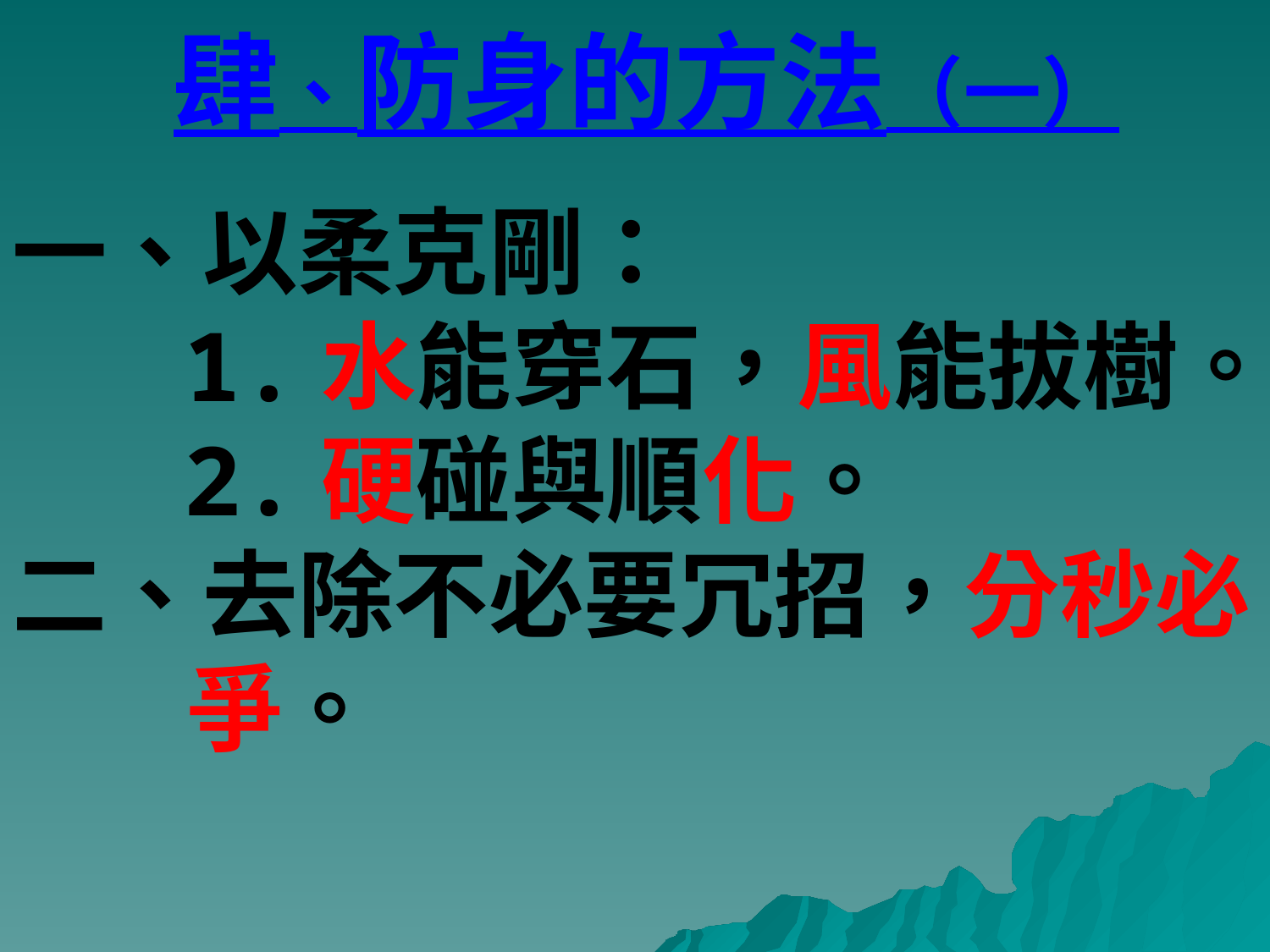

# 肆、防身的方法（一）
一、以柔克剛：
   1.水能穿石，風能拔樹。
   2.硬碰與順化。
二、去除不必要冗招，分秒必爭。